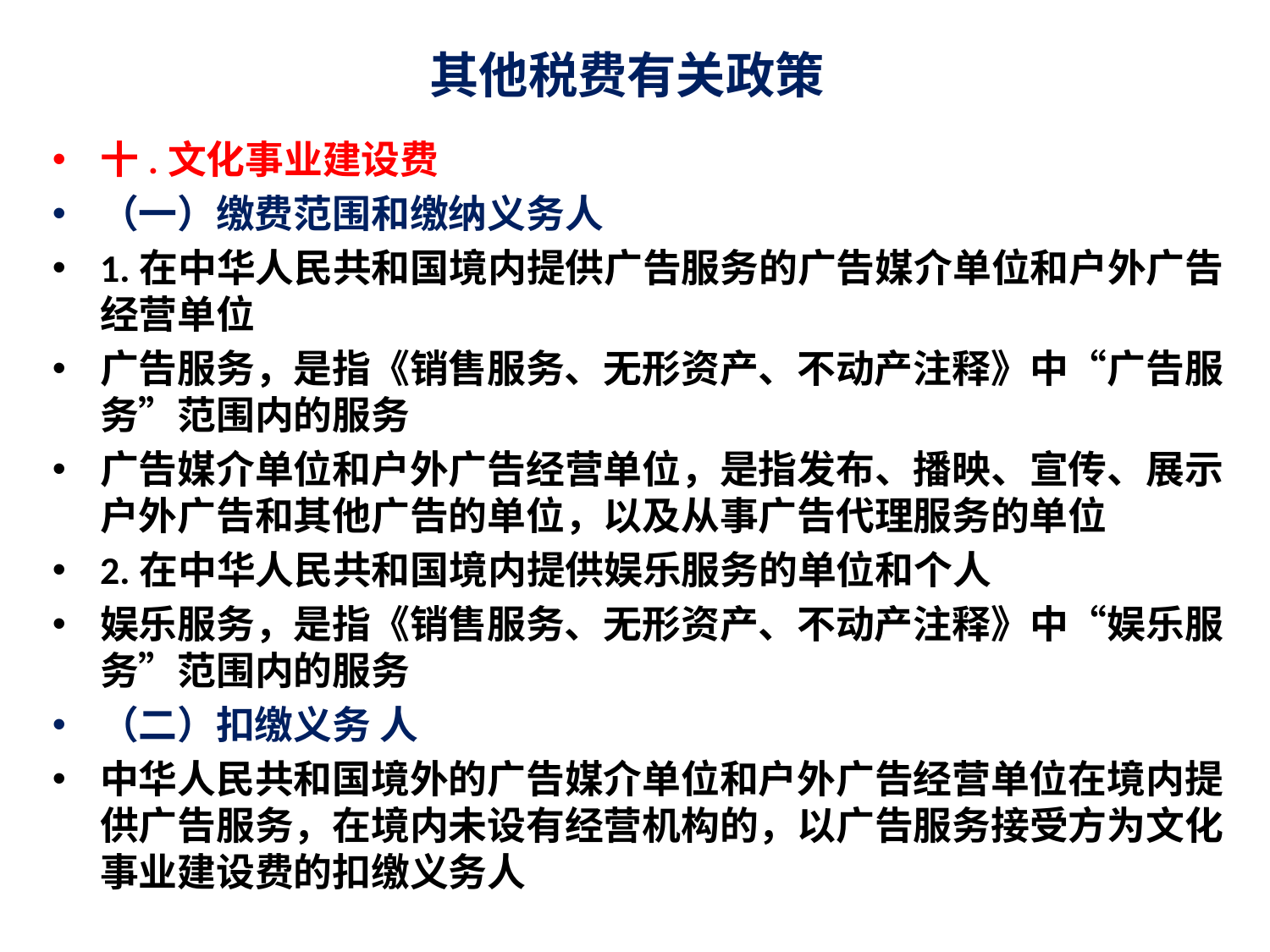

# 其他税费有关政策
十.文化事业建设费
（一）缴费范围和缴纳义务人
1.在中华人民共和国境内提供广告服务的广告媒介单位和户外广告经营单位
广告服务，是指《销售服务、无形资产、不动产注释》中“广告服务”范围内的服务
广告媒介单位和户外广告经营单位，是指发布、播映、宣传、展示户外广告和其他广告的单位，以及从事广告代理服务的单位
2.在中华人民共和国境内提供娱乐服务的单位和个人
娱乐服务，是指《销售服务、无形资产、不动产注释》中“娱乐服务”范围内的服务
（二）扣缴义务 人
中华人民共和国境外的广告媒介单位和户外广告经营单位在境内提供广告服务，在境内未设有经营机构的，以广告服务接受方为文化事业建设费的扣缴义务人